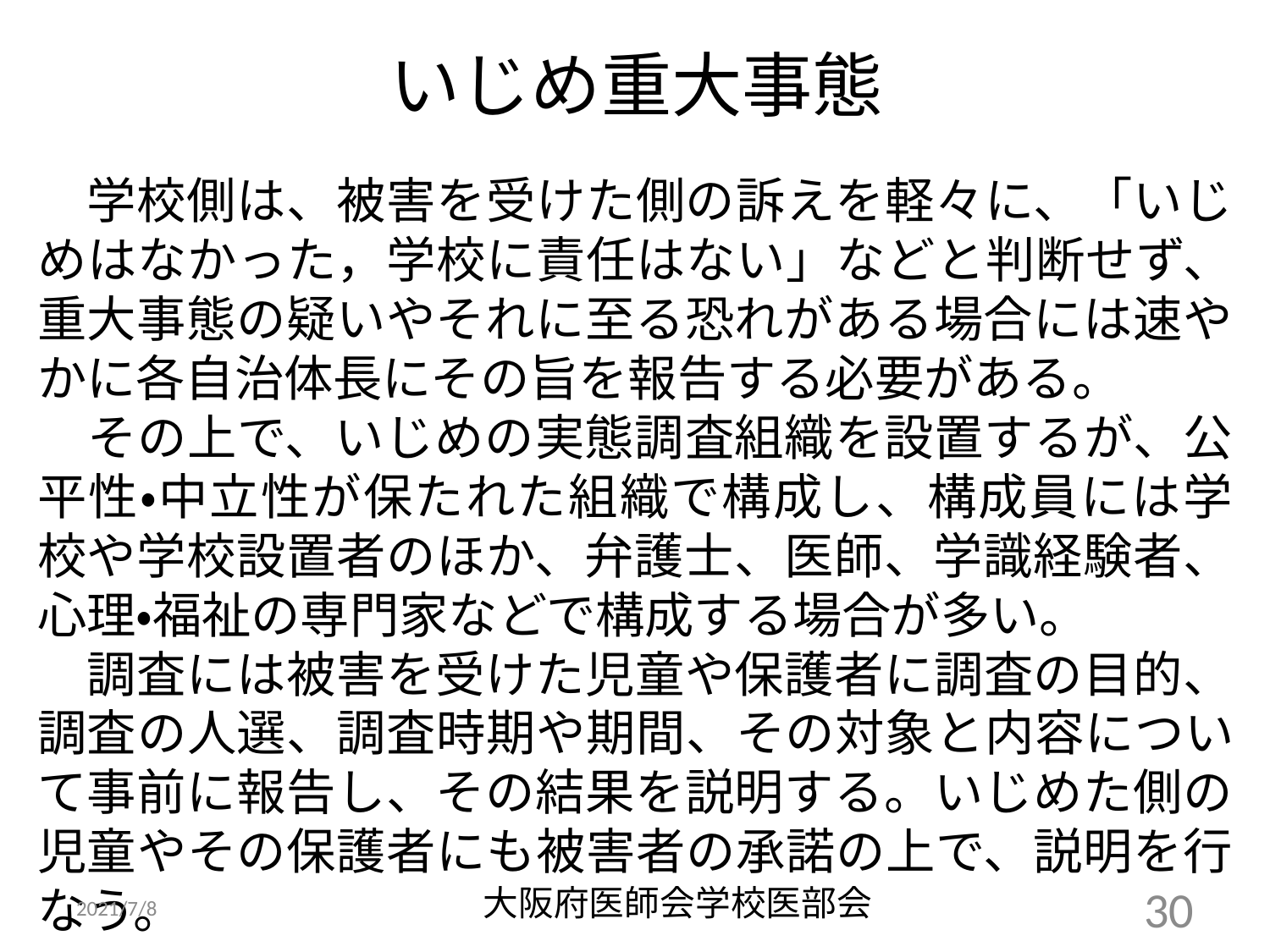

# いじめ重大事態
　学校側は、被害を受けた側の訴えを軽々に、「いじめはなかった，学校に責任はない」などと判断せず、重大事態の疑いやそれに至る恐れがある場合には速やかに各自治体長にその旨を報告する必要がある。
　その上で、いじめの実態調査組織を設置するが、公平性・中立性が保たれた組織で構成し、構成員には学校や学校設置者のほか、弁護士、医師、学識経験者、心理・福祉の専門家などで構成する場合が多い。
　調査には被害を受けた児童や保護者に調査の目的、調査の人選、調査時期や期間、その対象と内容について事前に報告し、その結果を説明する。いじめた側の児童やその保護者にも被害者の承諾の上で、説明を行なう。
大阪府医師会学校医部会
2021/7/8
30